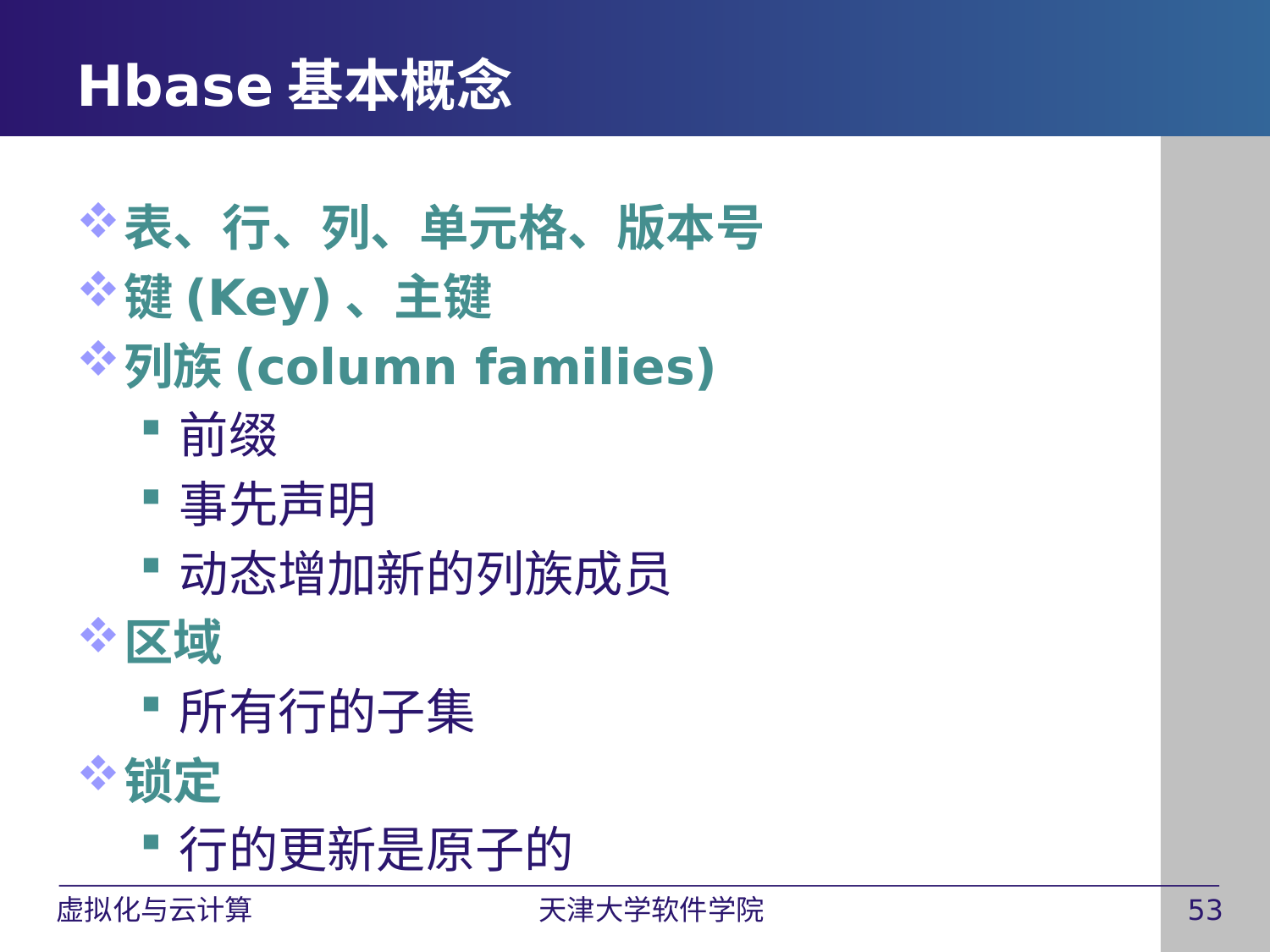

# Hbase基本概念
表、行、列、单元格、版本号
键(Key)、主键
列族(column families)
前缀
事先声明
动态增加新的列族成员
区域
所有行的子集
锁定
行的更新是原子的